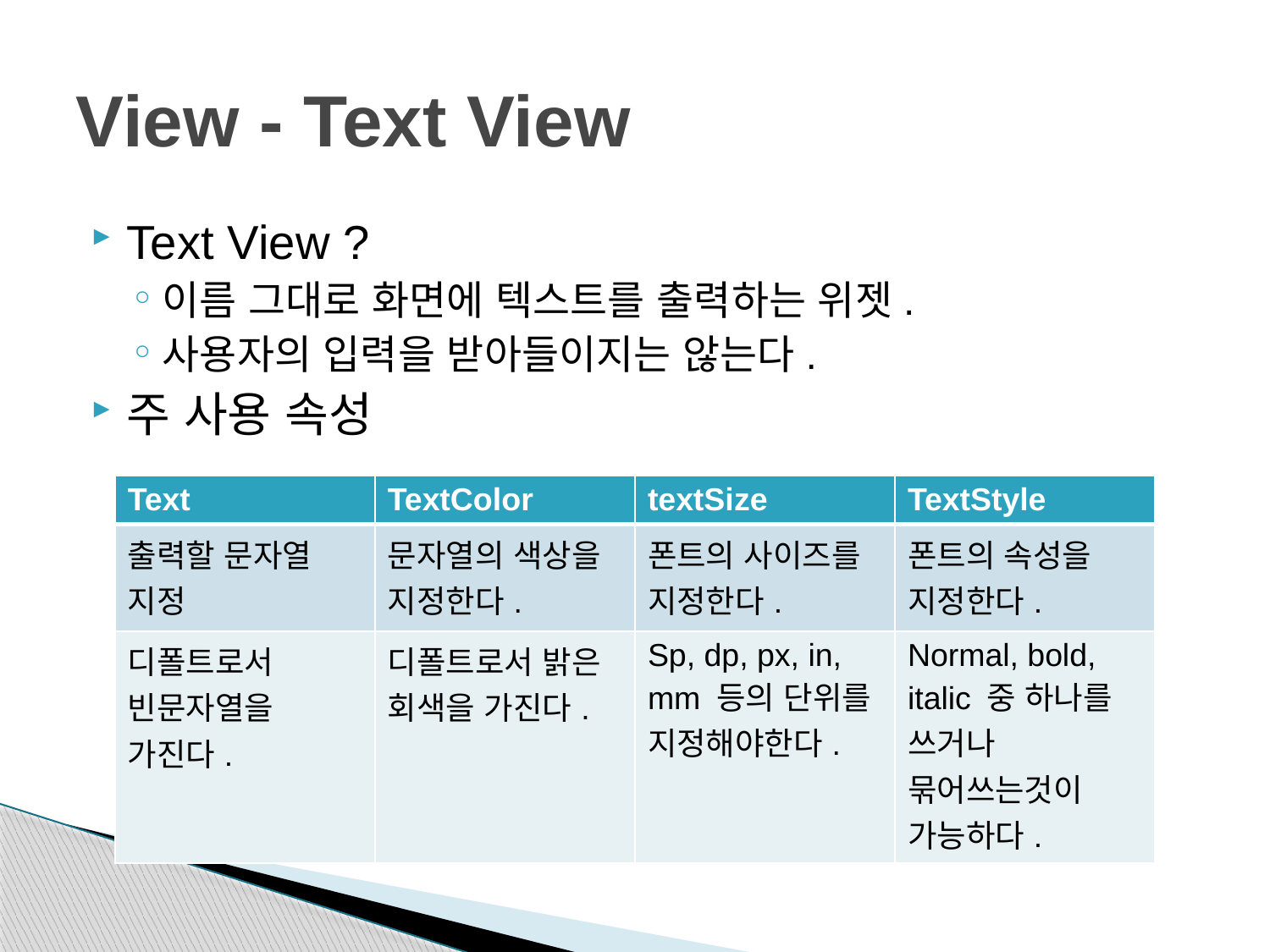

# View - Text View
Text View ?
이름 그대로 화면에 텍스트를 출력하는 위젯.
사용자의 입력을 받아들이지는 않는다.
주 사용 속성
| Text | TextColor | textSize | TextStyle |
| --- | --- | --- | --- |
| 출력할 문자열 지정 | 문자열의 색상을 지정한다. | 폰트의 사이즈를 지정한다. | 폰트의 속성을 지정한다. |
| 디폴트로서 빈문자열을 가진다. | 디폴트로서 밝은 회색을 가진다. | Sp, dp, px, in, mm 등의 단위를 지정해야한다. | Normal, bold, italic 중 하나를 쓰거나 묶어쓰는것이 가능하다. |